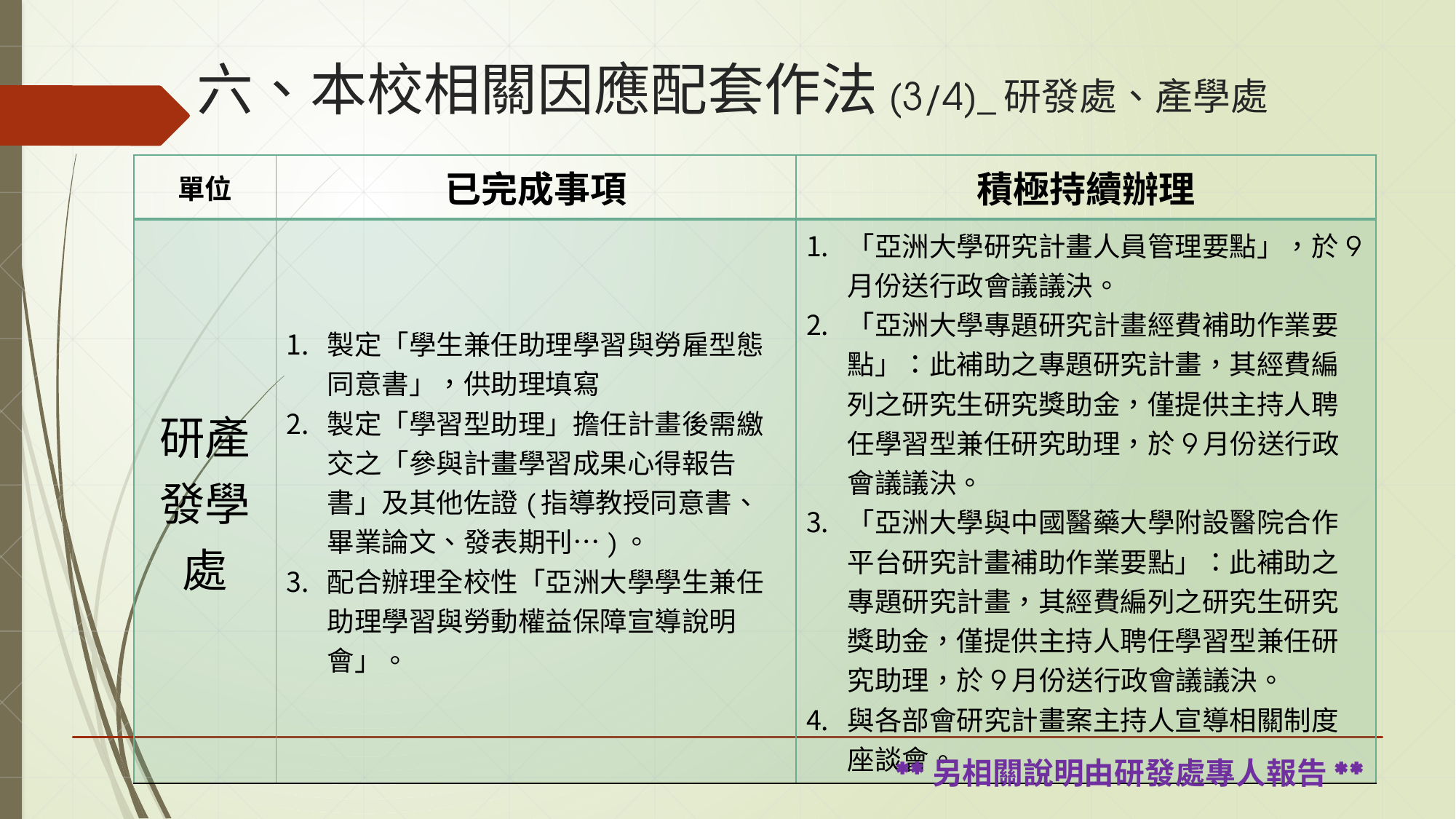

六、本校相關因應配套作法(3/4)_研發處、產學處
| 單位 | 已完成事項 | 積極持續辦理 |
| --- | --- | --- |
| 研產 發學 處 | 製定「學生兼任助理學習與勞雇型態同意書」，供助理填寫 製定「學習型助理」擔任計畫後需繳交之「參與計畫學習成果心得報告書」及其他佐證(指導教授同意書、畢業論文、發表期刊…)。 配合辦理全校性「亞洲大學學生兼任助理學習與勞動權益保障宣導說明會」。 | 「亞洲大學研究計畫人員管理要點」，於9月份送行政會議議決。 「亞洲大學專題研究計畫經費補助作業要點」：此補助之專題研究計畫，其經費編列之研究生研究獎助金，僅提供主持人聘任學習型兼任研究助理，於9月份送行政會議議決。 「亞洲大學與中國醫藥大學附設醫院合作平台研究計畫補助作業要點」：此補助之專題研究計畫，其經費編列之研究生研究獎助金，僅提供主持人聘任學習型兼任研究助理，於9月份送行政會議議決。 與各部會研究計畫案主持人宣導相關制度座談會。 |
**另相關說明由研發處專人報告**